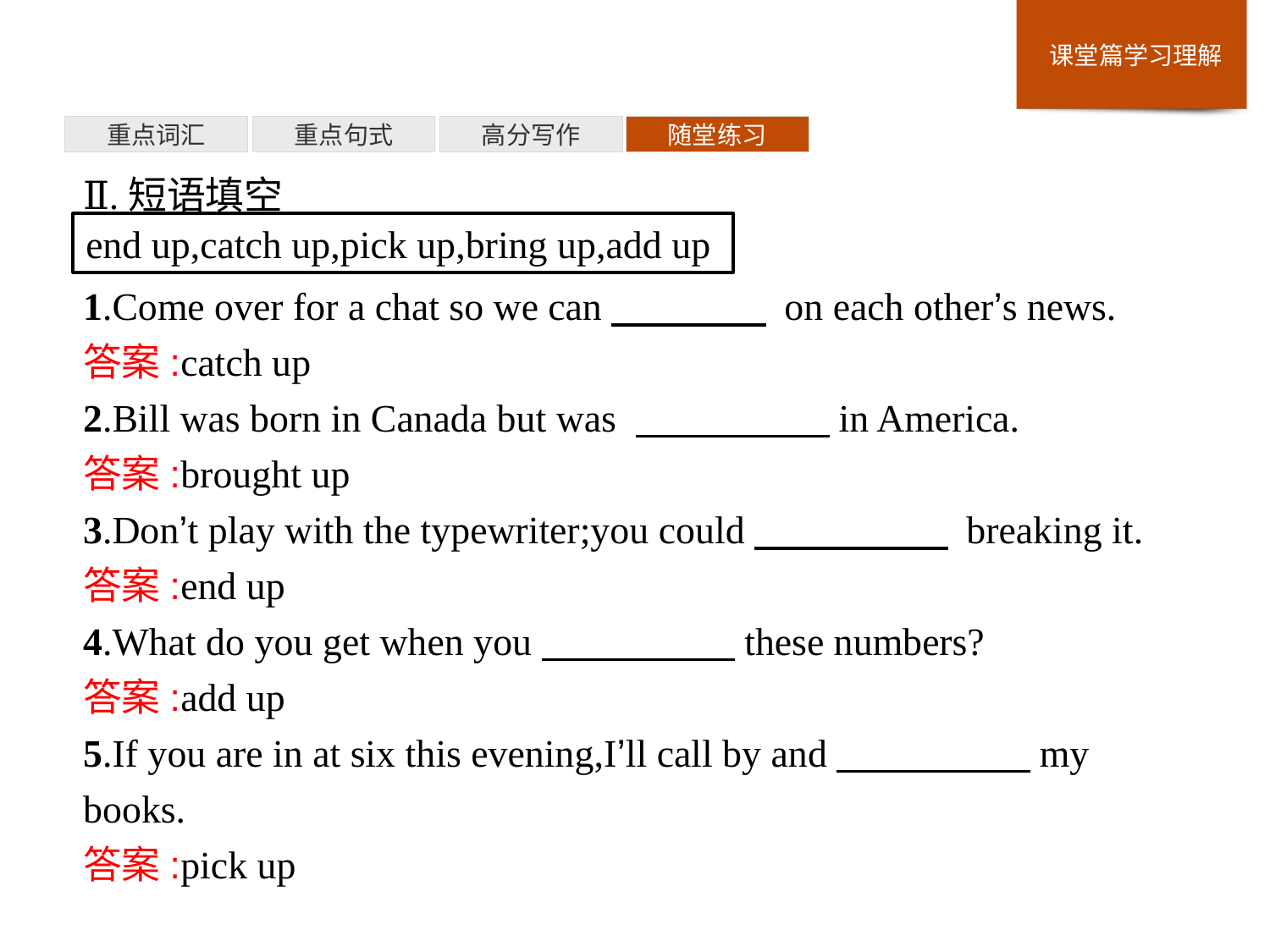

重点词汇
重点句式
高分写作
随堂练习
Ⅱ.短语填空

1.Come over for a chat so we can　　　　 on each other’s news.
答案:catch up
2.Bill was born in Canada but was 　　　　　in America.
答案:brought up
3.Don’t play with the typewriter;you could　　　　　 breaking it.
答案:end up
4.What do you get when you　　　　　these numbers?
答案:add up
5.If you are in at six this evening,I’ll call by and　　　　　my books.
答案:pick up
end up,catch up,pick up,bring up,add up